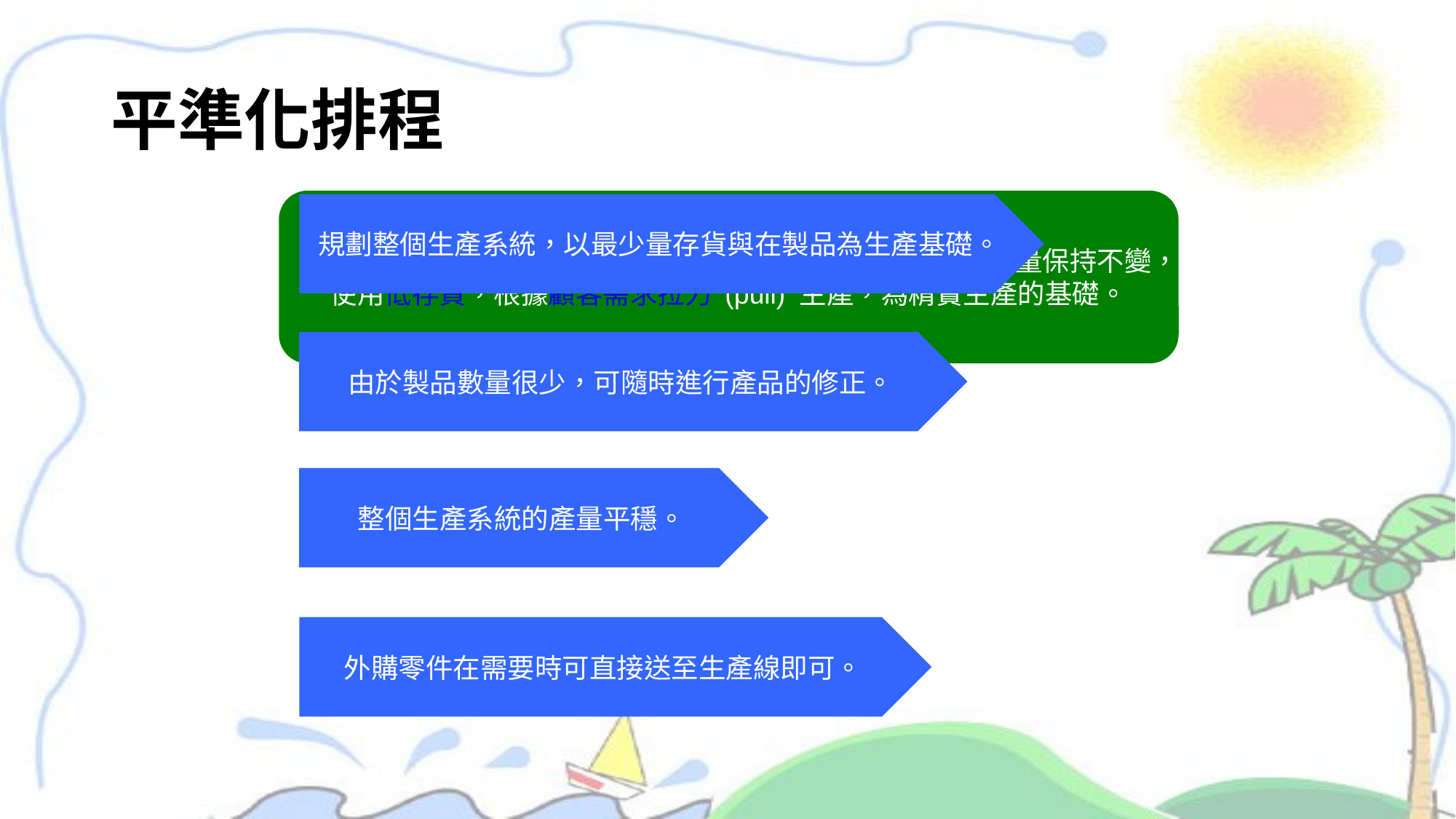

# 平準化排程
在生產時間內，將產量維持固定水準。每一期間內，員工數量保持不變，使用低存貨，根據顧客需求拉力 (pull) 生產，為精實生產的基礎。
規劃整個生產系統，以最少量存貨與在製品為生產基礎。
由於製品數量很少，可隨時進行產品的修正。
整個生產系統的產量平穩。
外購零件在需要時可直接送至生產線即可。